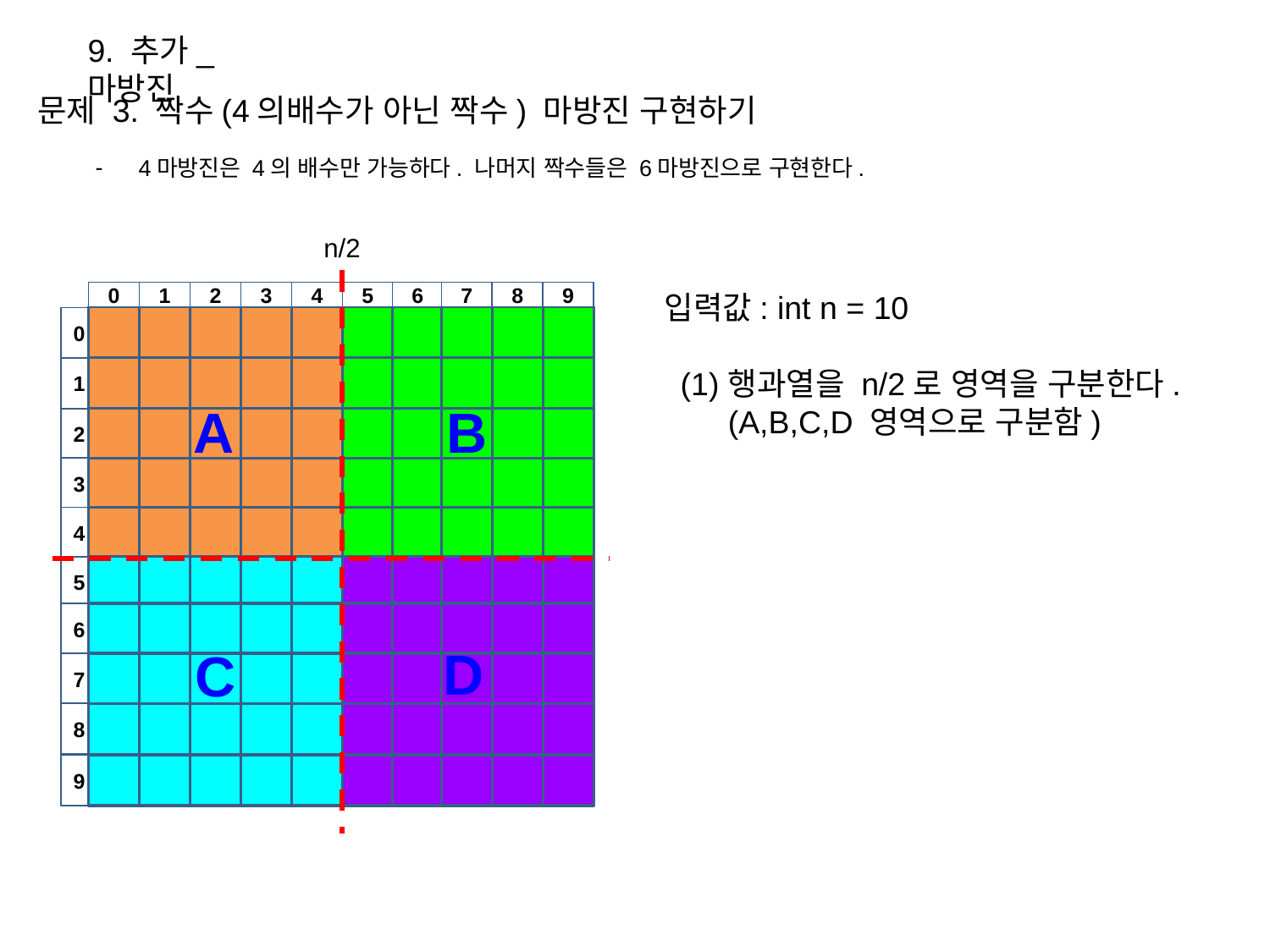

9. 추가_마방진
문제 3. 짝수(4의배수가 아닌 짝수) 마방진 구현하기
4마방진은 4의 배수만 가능하다. 나머지 짝수들은 6마방진으로 구현한다.
n/2
0
1
2
3
4
5
6
7
8
9

0

1
A
B

2

3

4

5

6
D
C

7

8

9
입력값: int n = 10

행과열을 n/2로 영역을 구분한다.
(A,B,C,D 영역으로 구분함)